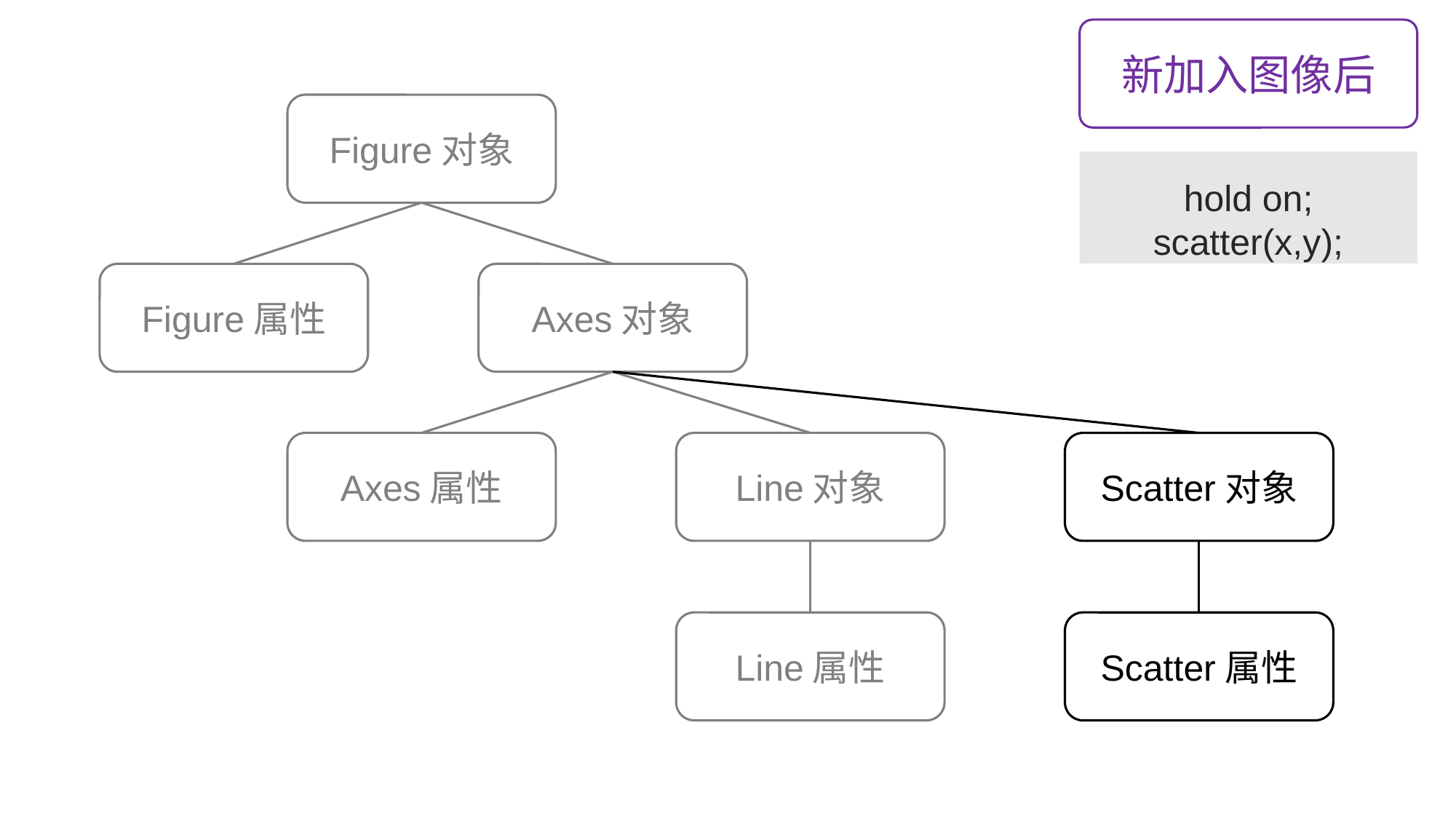

新加入图像后
Figure对象
hold on;
scatter(x,y);
Figure属性
Axes对象
Axes属性
Line对象
Scatter对象
Line属性
Scatter属性